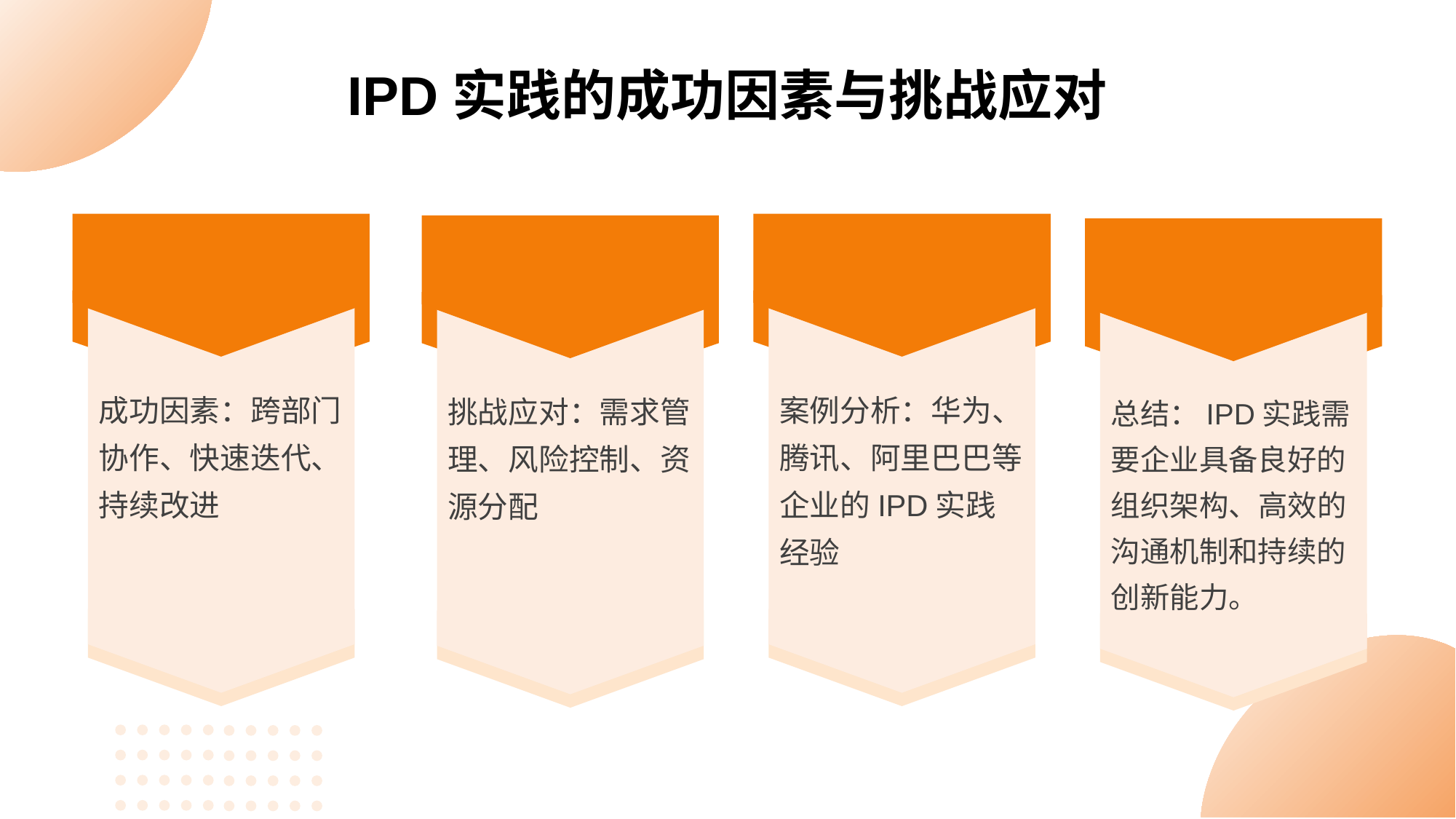

IPD实践的成功因素与挑战应对

成功因素：跨部门协作、快速迭代、持续改进
案例分析：华为、腾讯、阿里巴巴等企业的IPD实践经验
挑战应对：需求管理、风险控制、资源分配
总结：IPD实践需要企业具备良好的组织架构、高效的沟通机制和持续的创新能力。